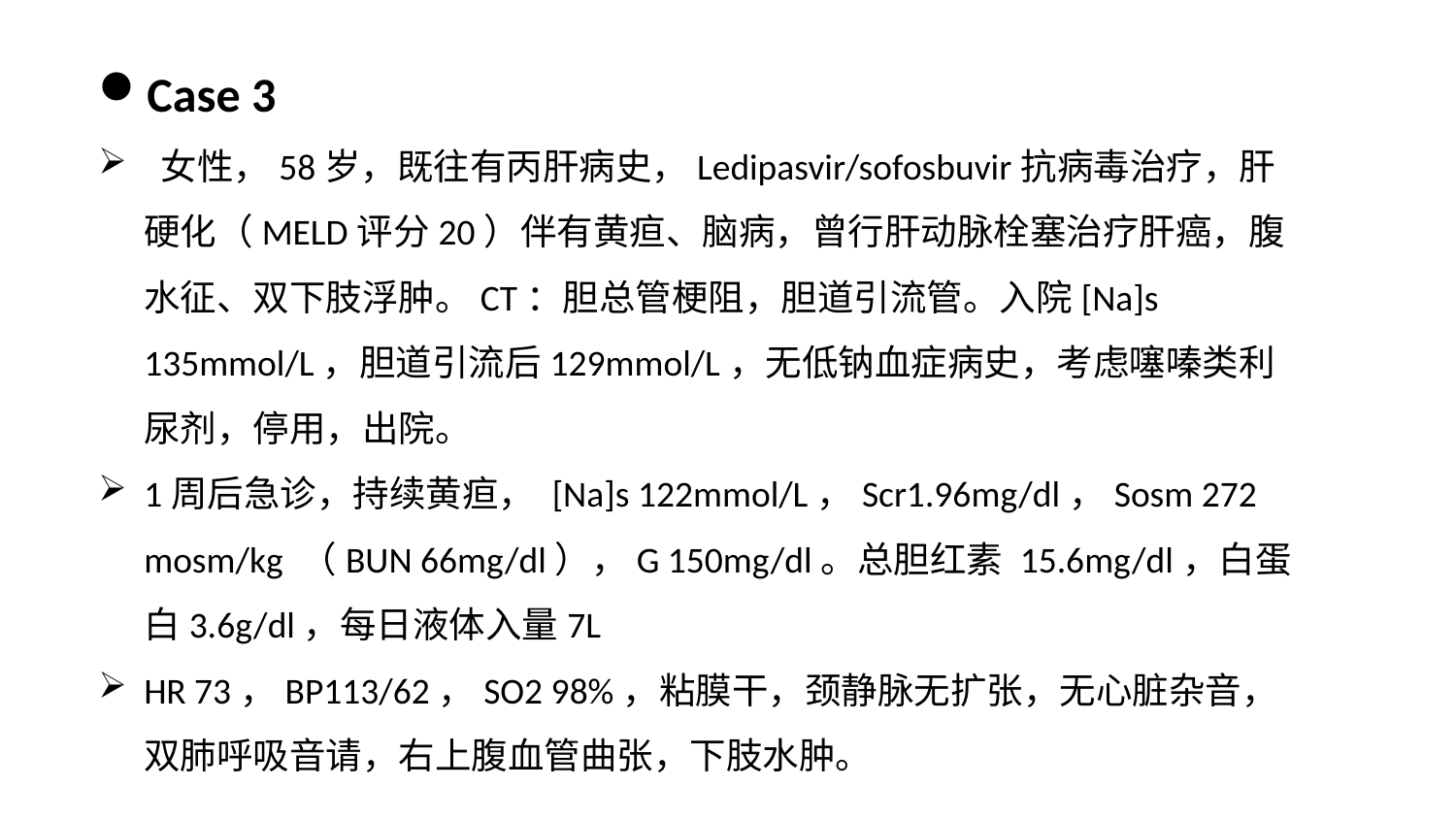

Case 3
 女性，58岁，既往有丙肝病史，Ledipasvir/sofosbuvir抗病毒治疗，肝硬化（MELD评分20）伴有黄疸、脑病，曾行肝动脉栓塞治疗肝癌，腹水征、双下肢浮肿。CT：胆总管梗阻，胆道引流管。入院[Na]s 135mmol/L，胆道引流后129mmol/L，无低钠血症病史，考虑噻嗪类利尿剂，停用，出院。
1周后急诊，持续黄疸， [Na]s 122mmol/L，Scr1.96mg/dl，Sosm 272 mosm/kg （BUN 66mg/dl），G 150mg/dl。总胆红素 15.6mg/dl，白蛋白3.6g/dl，每日液体入量7L
HR 73，BP113/62，SO2 98%，粘膜干，颈静脉无扩张，无心脏杂音，双肺呼吸音请，右上腹血管曲张，下肢水肿。